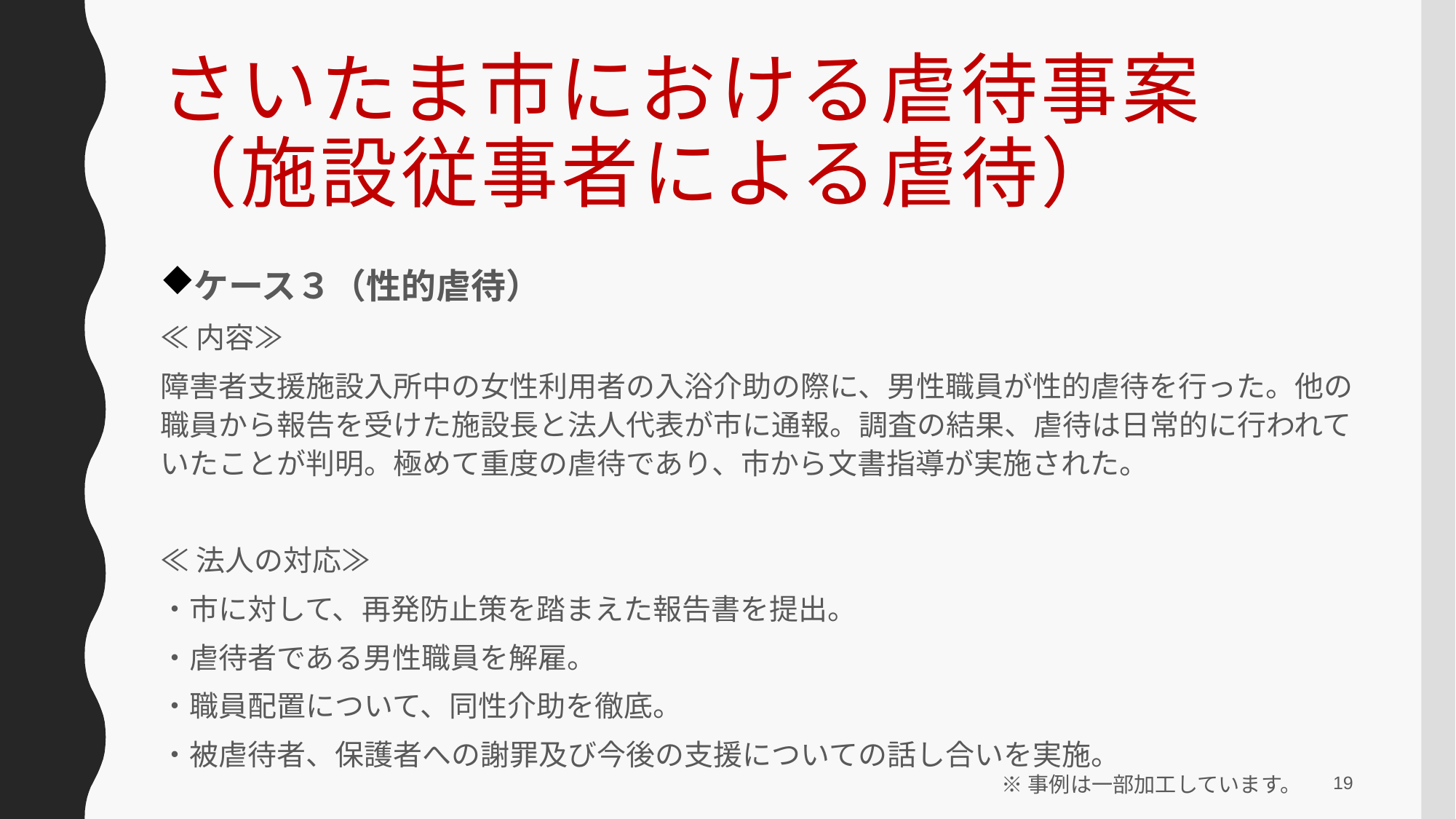

# さいたま市における虐待事案 （施設従事者による虐待）
ケース３（性的虐待）
≪内容≫
障害者支援施設入所中の女性利用者の入浴介助の際に、男性職員が性的虐待を行った。他の職員から報告を受けた施設長と法人代表が市に通報。調査の結果、虐待は日常的に行われていたことが判明。極めて重度の虐待であり、市から文書指導が実施された。

≪法人の対応≫
・市に対して、再発防止策を踏まえた報告書を提出。
・虐待者である男性職員を解雇。
・職員配置について、同性介助を徹底。
・被虐待者、保護者への謝罪及び今後の支援についての話し合いを実施。
19
※事例は一部加工しています。